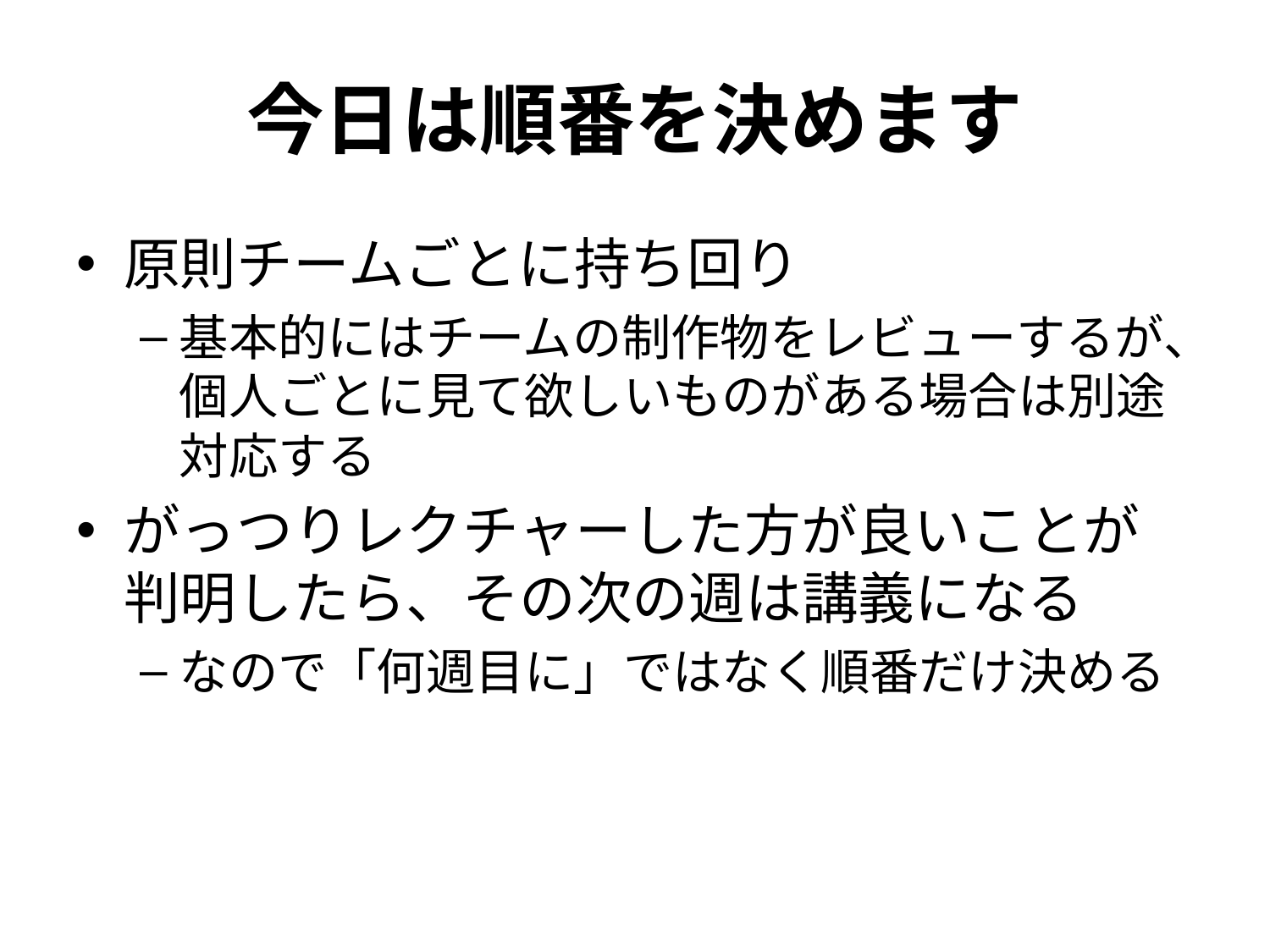

# 今日は順番を決めます
原則チームごとに持ち回り
基本的にはチームの制作物をレビューするが、個人ごとに見て欲しいものがある場合は別途対応する
がっつりレクチャーした方が良いことが判明したら、その次の週は講義になる
なので「何週目に」ではなく順番だけ決める